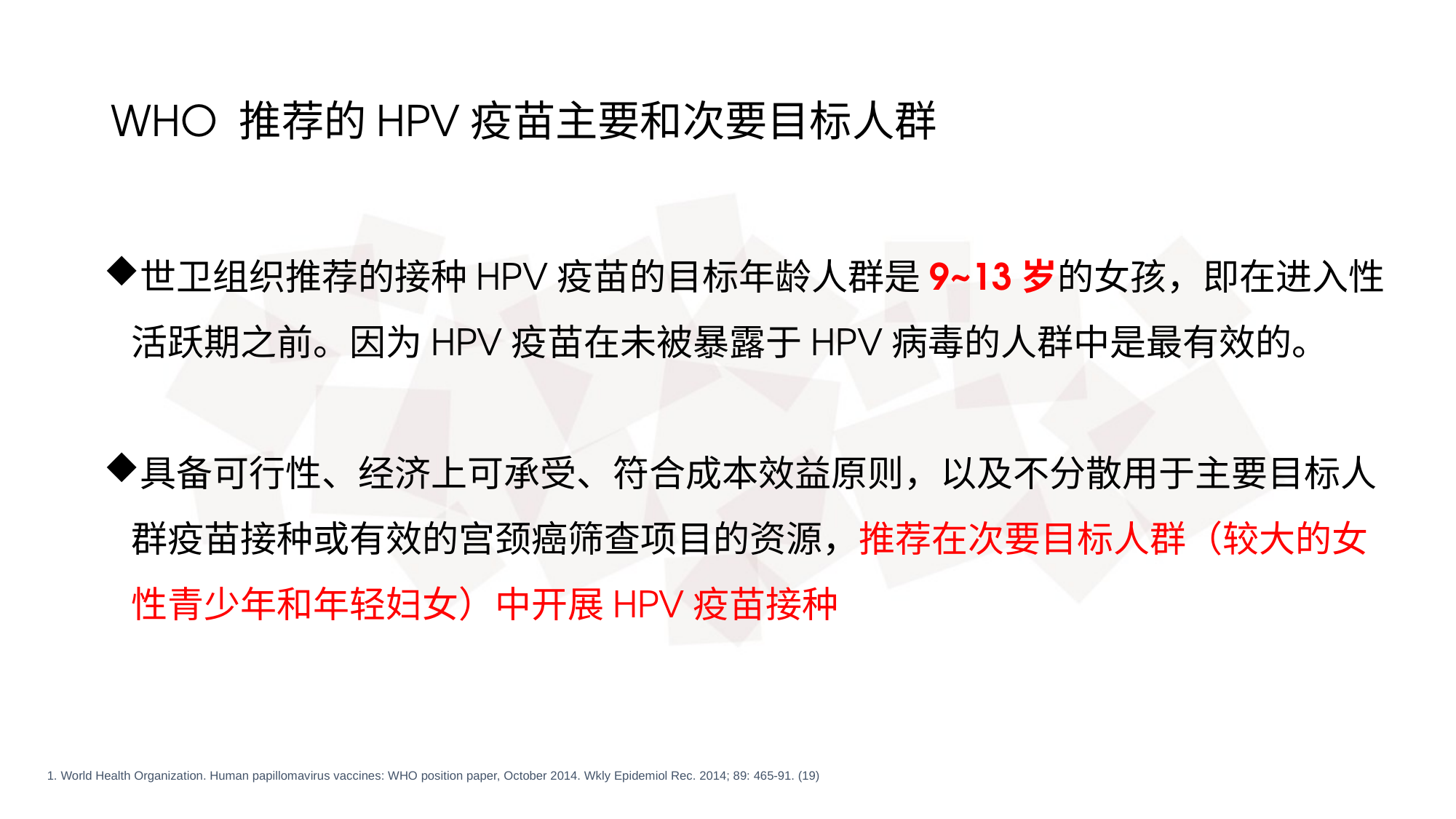

# WHO 推荐的HPV疫苗主要和次要目标人群
世卫组织推荐的接种HPV疫苗的目标年龄人群是9~13岁的女孩，即在进入性活跃期之前。因为HPV疫苗在未被暴露于HPV病毒的人群中是最有效的。

具备可行性、经济上可承受、符合成本效益原则，以及不分散用于主要目标人群疫苗接种或有效的宫颈癌筛查项目的资源，推荐在次要目标人群（较大的女性青少年和年轻妇女）中开展HPV疫苗接种
World Health Organization. Human papillomavirus vaccines: WHO position paper, October 2014. Wkly Epidemiol Rec. 2014; 89: 465-91. (19)